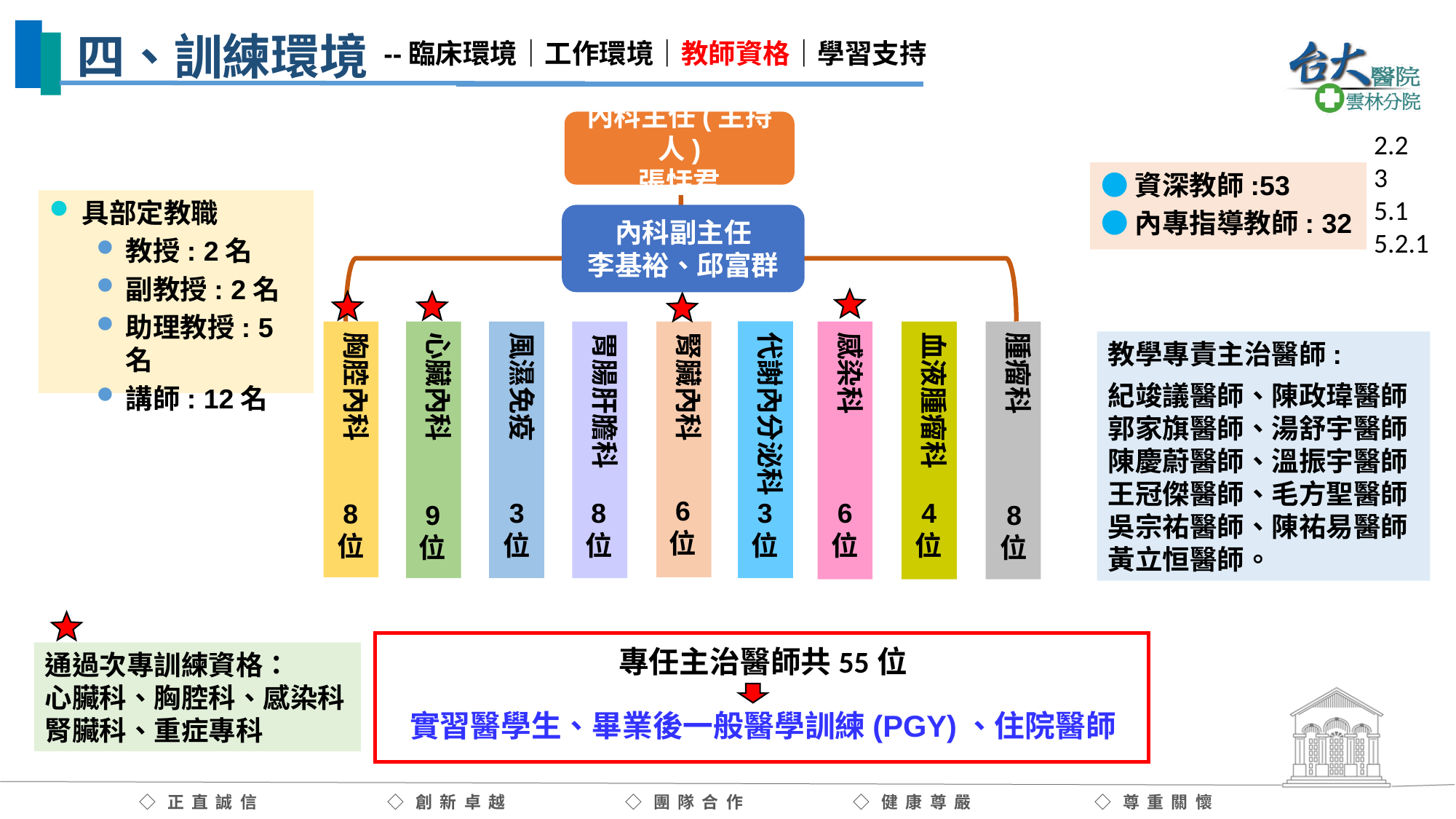

四、訓練環境
--臨床環境｜工作環境｜教師資格｜學習支持
內科主任(主持人)
張恬君
2.2
3
5.1
5.2.1
●資深教師:53
●內專指導教師: 32
具部定教職
教授: 2名
副教授: 2名
助理教授: 5名
講師: 12名
內科副主任
李基裕、邱富群

代謝內分泌科
感染科
胸腔內科
心臟內科
風濕免疫
胃腸肝膽科
腎臟內科
血液腫瘤科
腫瘤科
教學專責主治醫師:
紀竣議醫師、陳政瑋醫師郭家旗醫師、湯舒宇醫師
陳慶蔚醫師、溫振宇醫師王冠傑醫師、毛方聖醫師
吳宗祐醫師、陳祐易醫師黃立恒醫師。
6
位
3
位
8
位
3
位
4
位
6
位
8
位
9
位
8
位

專任主治醫師共55位
通過次專訓練資格：
心臟科、胸腔科、感染科
腎臟科、重症專科

實習醫學生、畢業後一般醫學訓練(PGY)、住院醫師